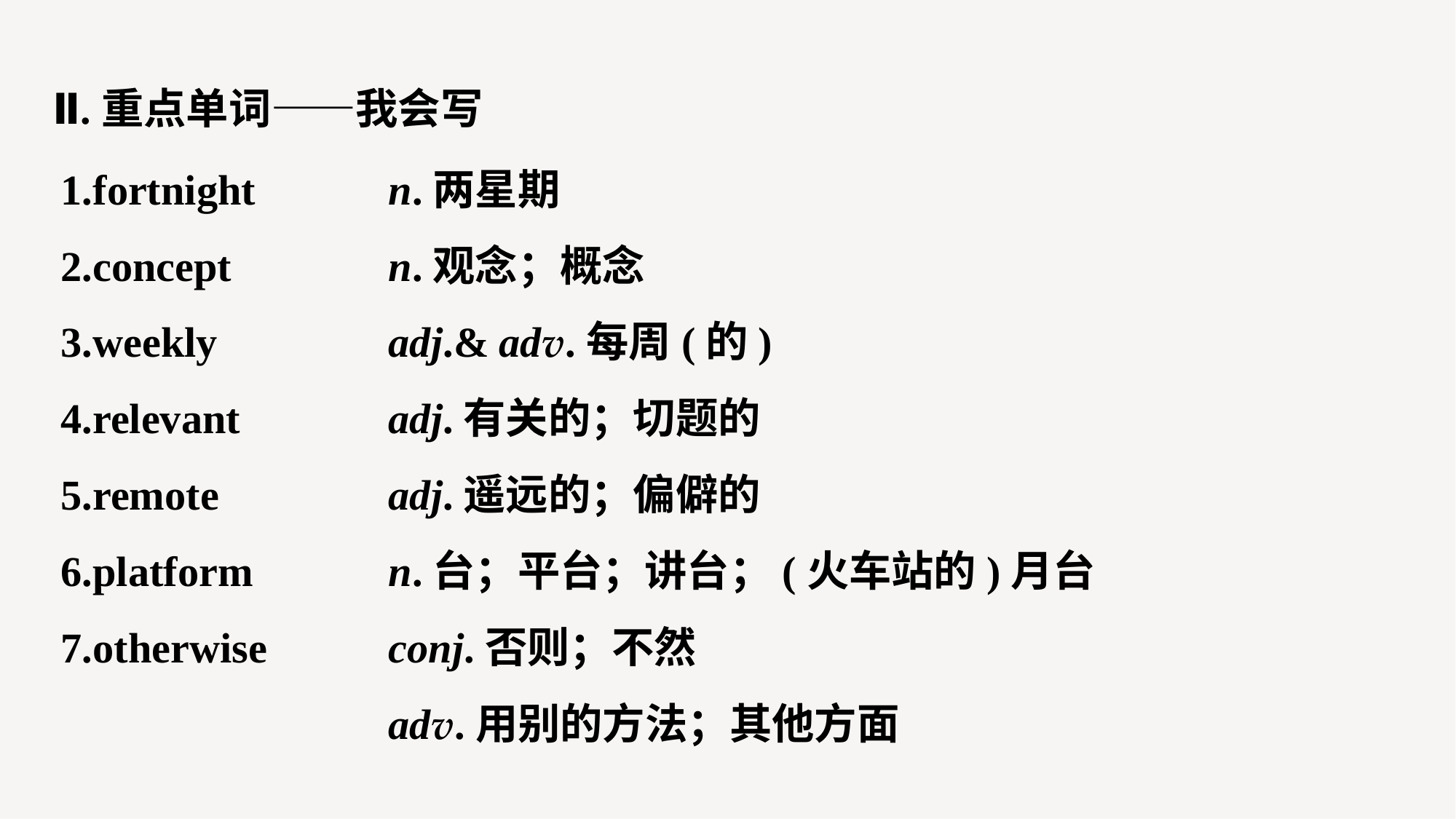

Ⅱ.重点单词——我会写
1.fortnight 		n.两星期
2.concept 		n.观念；概念
3.weekly 		adj.& adv.每周(的)
4.relevant 		adj.有关的；切题的
5.remote 		adj.遥远的；偏僻的
6.platform 		n.台；平台；讲台；(火车站的)月台
7.otherwise 		conj.否则；不然
			adv.用别的方法；其他方面